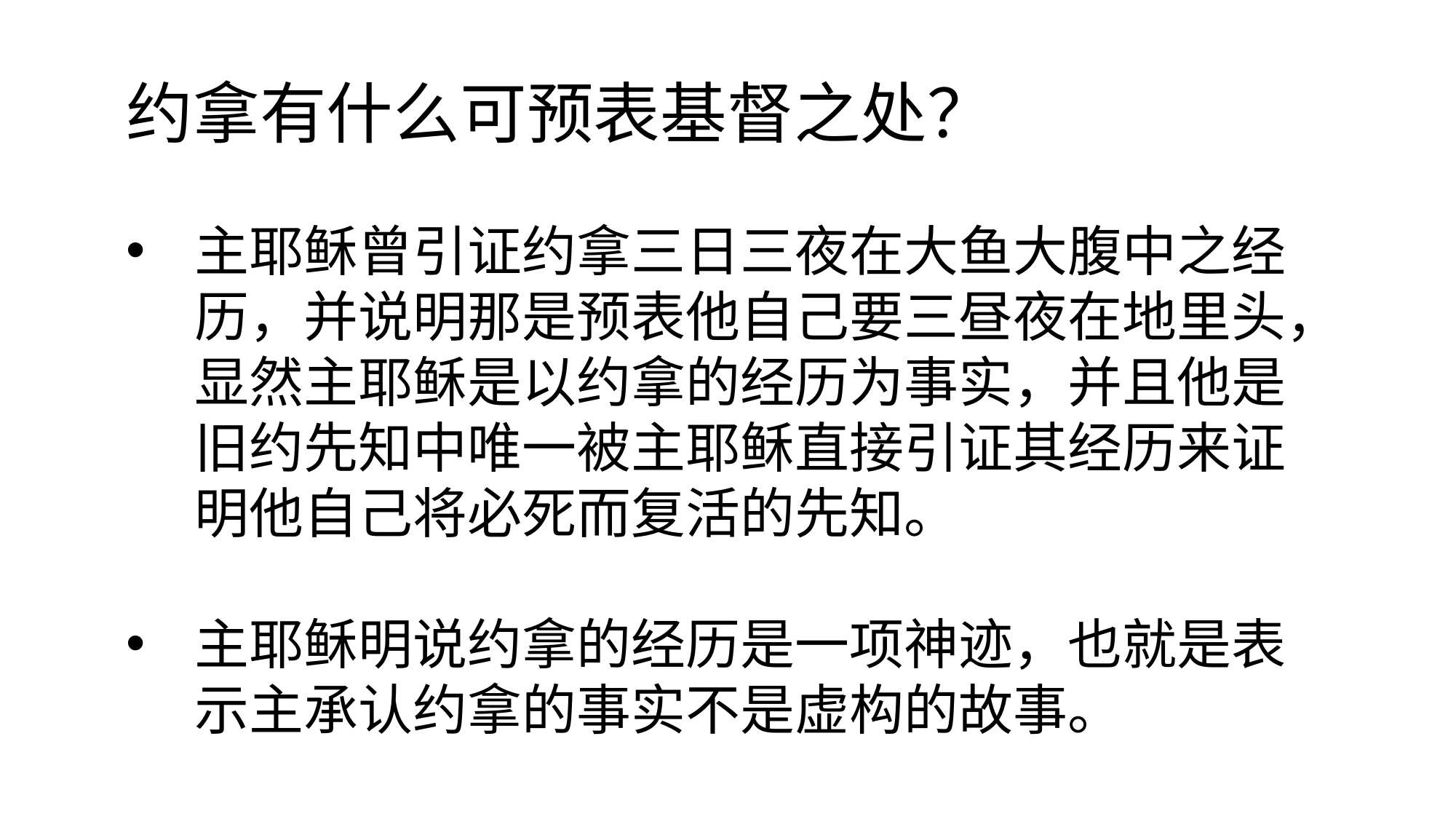

约拿有什么可预表基督之处？

主耶稣曾引证约拿三日三夜在大鱼大腹中之经历，并说明那是预表他自己要三昼夜在地里头，显然主耶稣是以约拿的经历为事实，并且他是旧约先知中唯一被主耶稣直接引证其经历来证明他自己将必死而复活的先知。

主耶稣明说约拿的经历是一项神迹，也就是表示主承认约拿的事实不是虚构的故事。